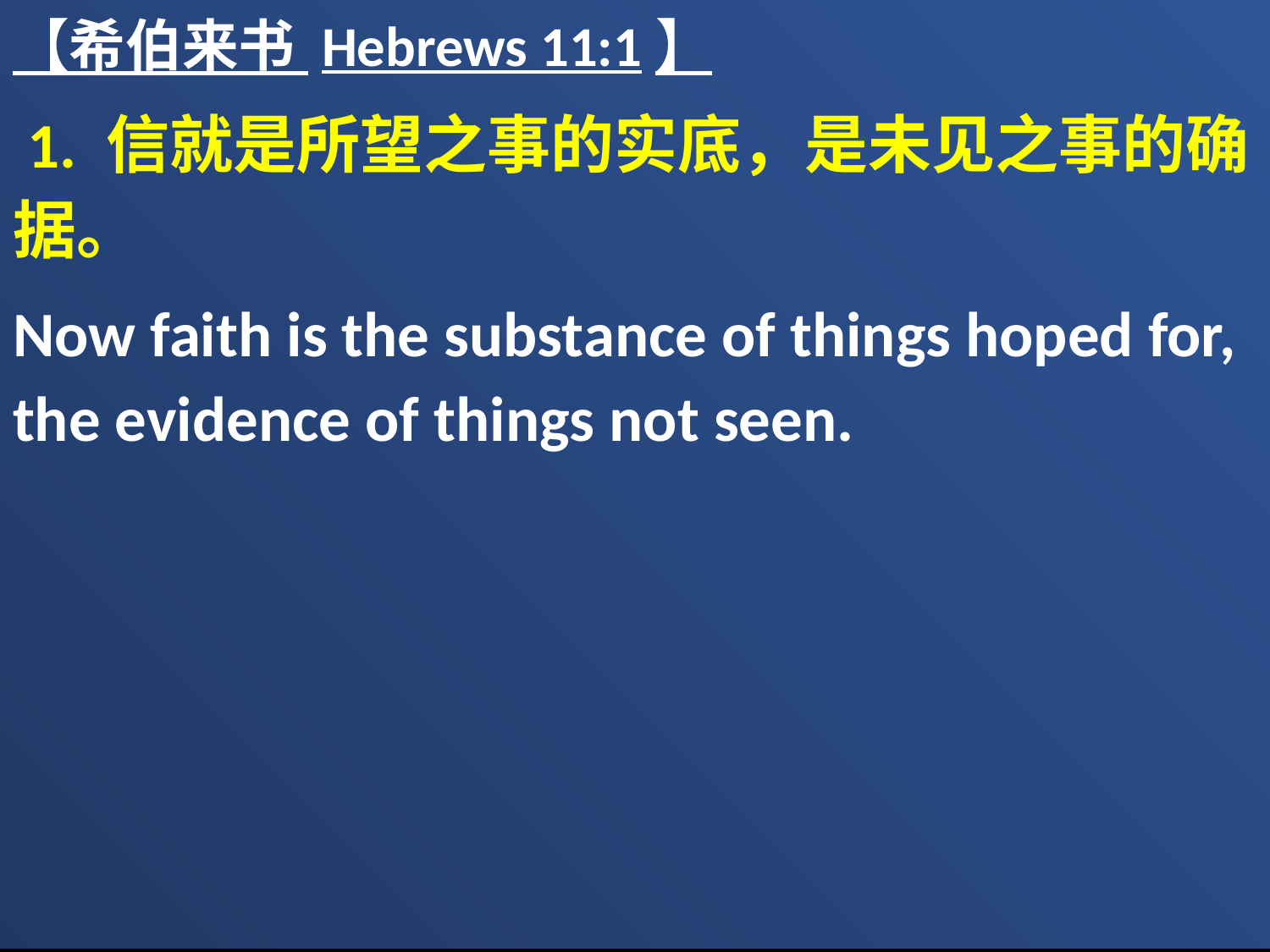

【希伯来书 Hebrews 11:1】
 1. 信就是所望之事的实底，是未见之事的确据。
Now faith is the substance of things hoped for, the evidence of things not seen.